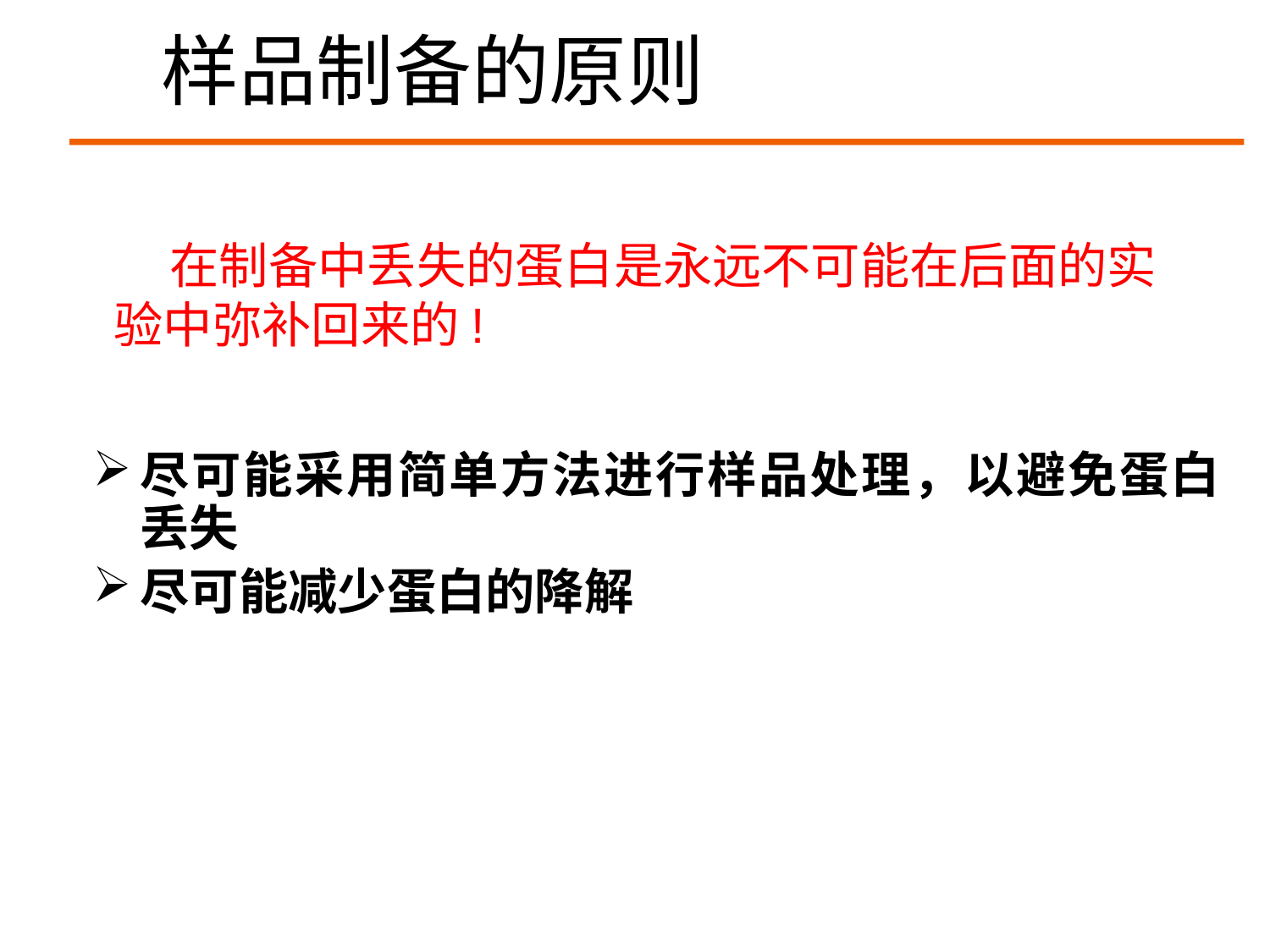

样品制备的原则

    在制备中丢失的蛋白是永远不可能在后面的实验中弥补回来的!
尽可能采用简单方法进行样品处理，以避免蛋白丢失
尽可能减少蛋白的降解